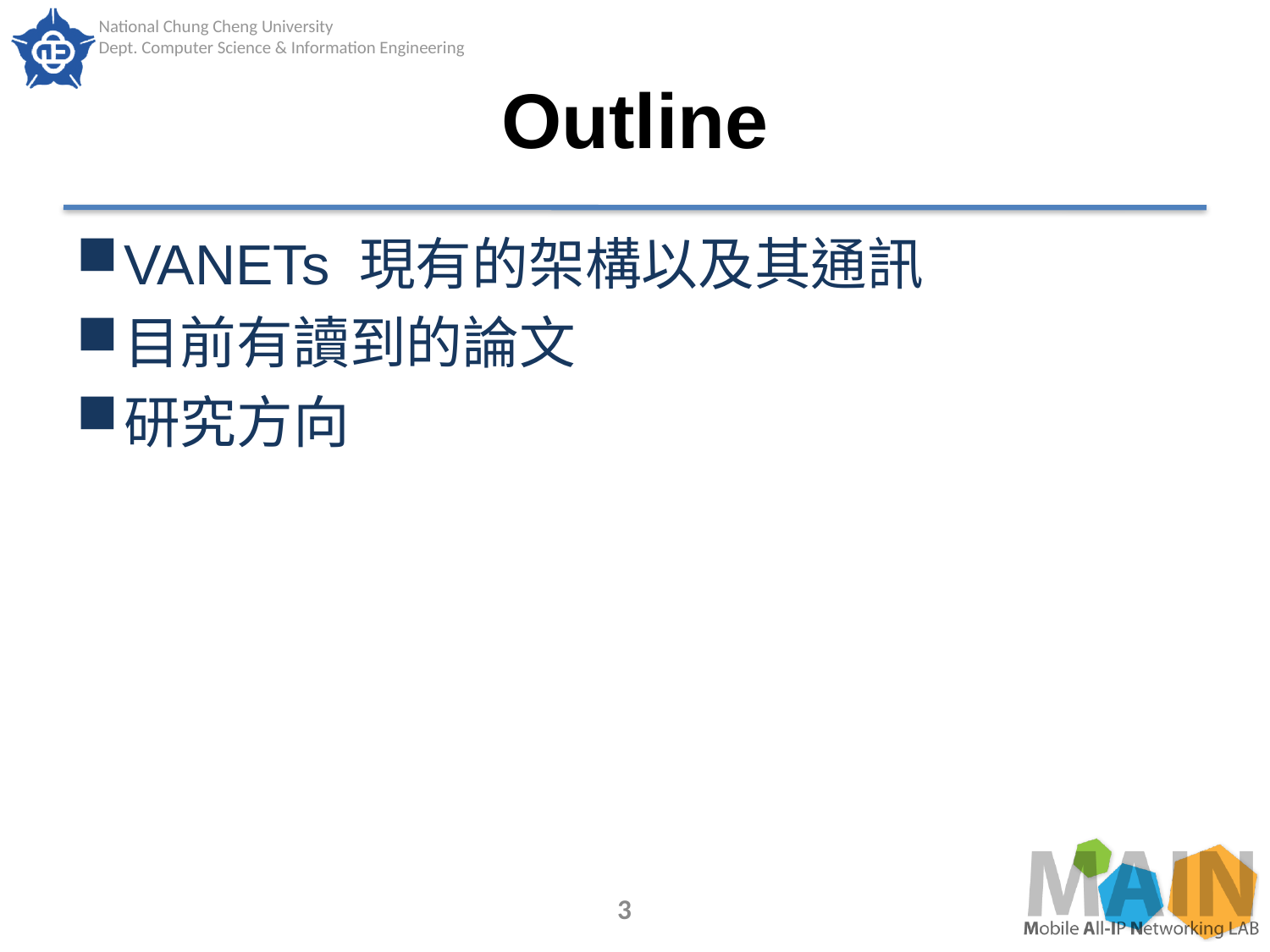

# Outline
VANETs 現有的架構以及其通訊
目前有讀到的論文
研究方向
3